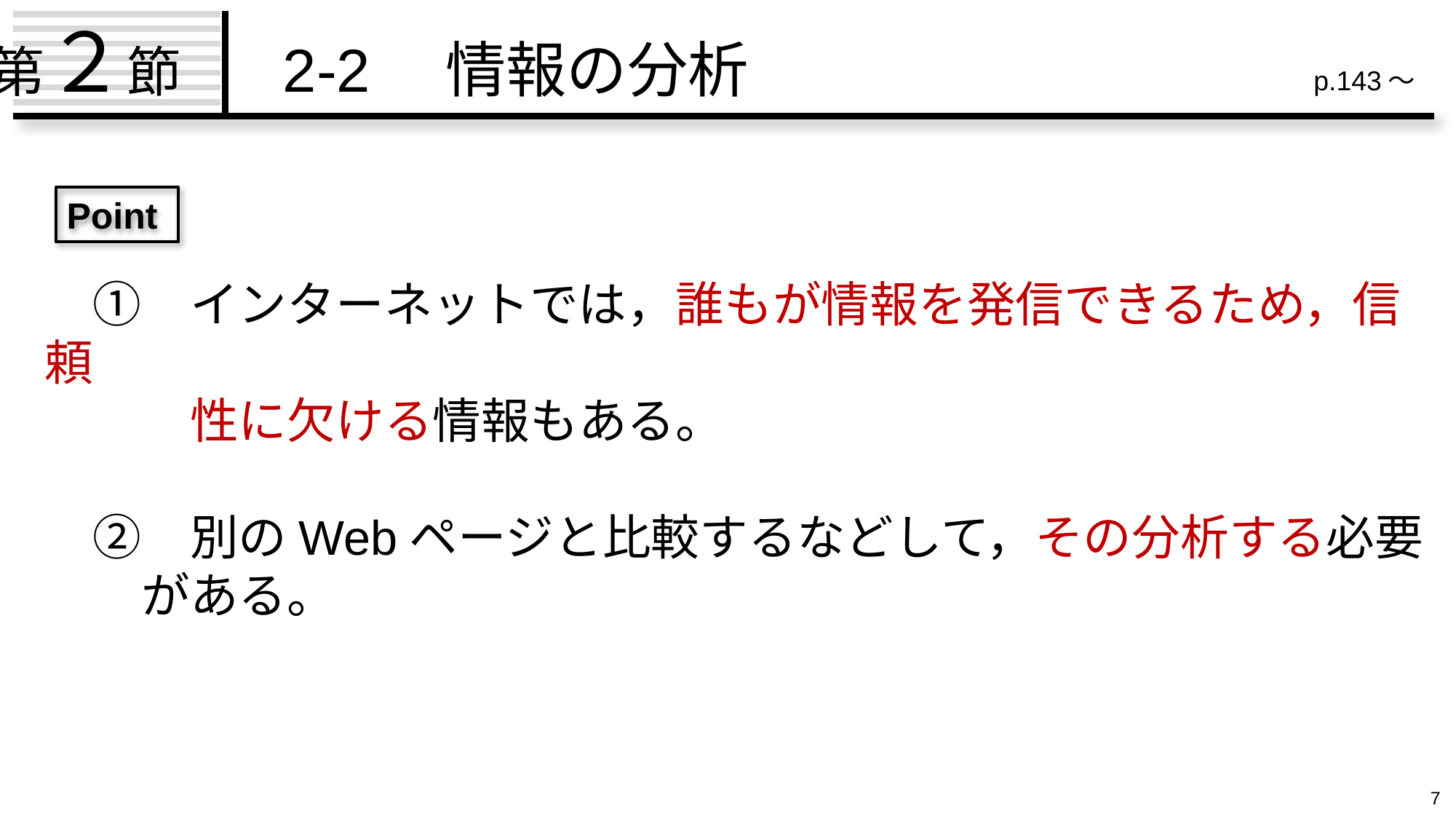

第２節　2-2　情報の分析
p.143～

　①　インターネットでは，誰もが情報を発信できるため，信頼
　　　性に欠ける情報もある。

　②　別のWebページと比較するなどして，その分析する必要
　　がある。
Point
7